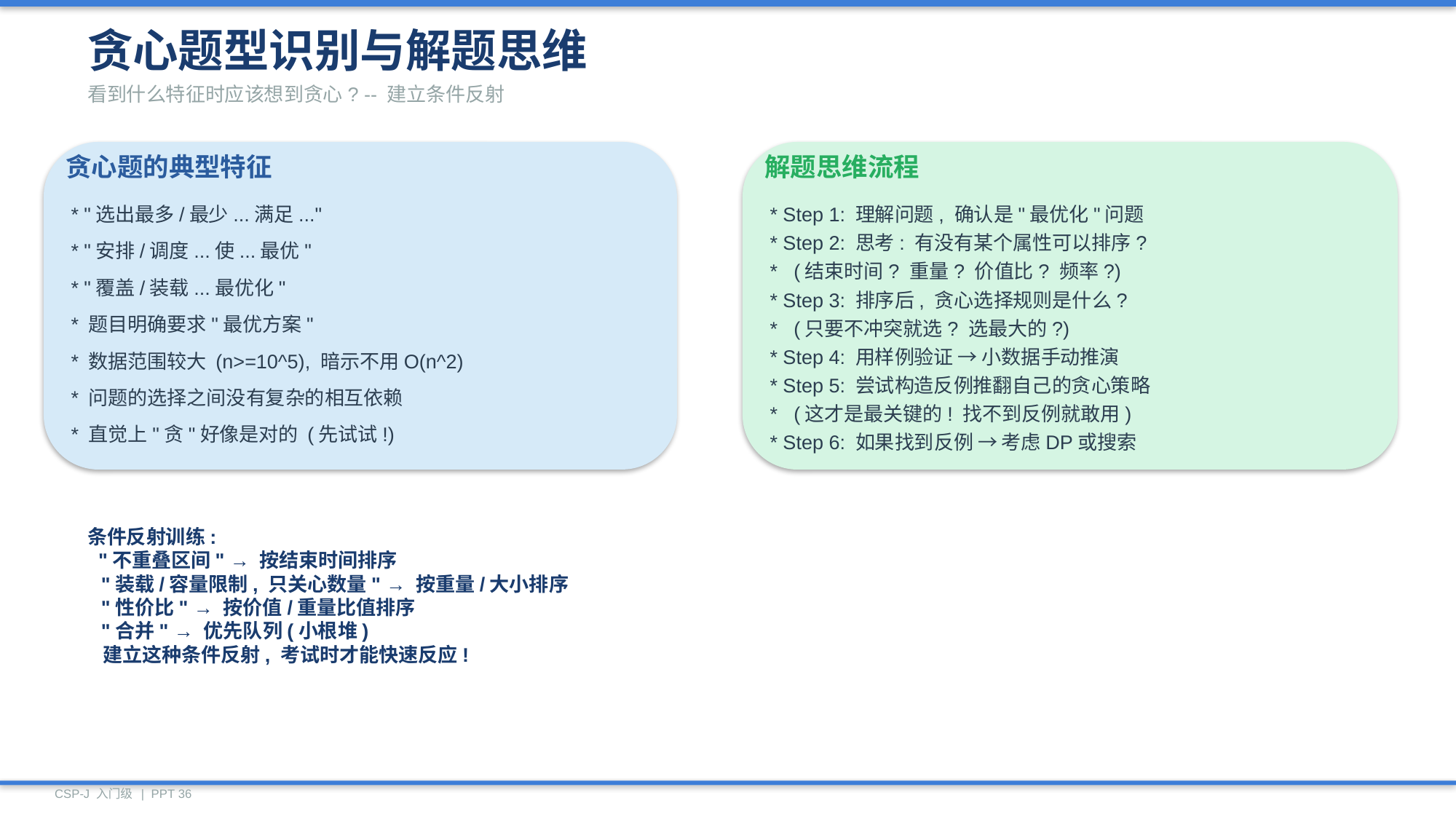

贪心题型识别与解题思维
看到什么特征时应该想到贪心? -- 建立条件反射

贪心题的典型特征
解题思维流程
* "选出最多/最少...满足..."
* Step 1: 理解问题, 确认是"最优化"问题
* Step 2: 思考: 有没有某个属性可以排序?
* "安排/调度...使...最优"
*   (结束时间? 重量? 价值比? 频率?)
* "覆盖/装载...最优化"
* Step 3: 排序后, 贪心选择规则是什么?
* 题目明确要求"最优方案"
*   (只要不冲突就选? 选最大的?)
* Step 4: 用样例验证 → 小数据手动推演
* 数据范围较大 (n>=10^5), 暗示不用O(n^2)
* Step 5: 尝试构造反例推翻自己的贪心策略
* 问题的选择之间没有复杂的相互依赖
*   (这才是最关键的! 找不到反例就敢用)
* 直觉上"贪"好像是对的 (先试试!)
* Step 6: 如果找到反例 → 考虑DP或搜索
条件反射训练:
  "不重叠区间" → 按结束时间排序
  "装载/容量限制, 只关心数量" → 按重量/大小排序
  "性价比" → 按价值/重量比值排序
  "合并" → 优先队列(小根堆)
  建立这种条件反射, 考试时才能快速反应!

CSP-J 入门级  |  PPT 36